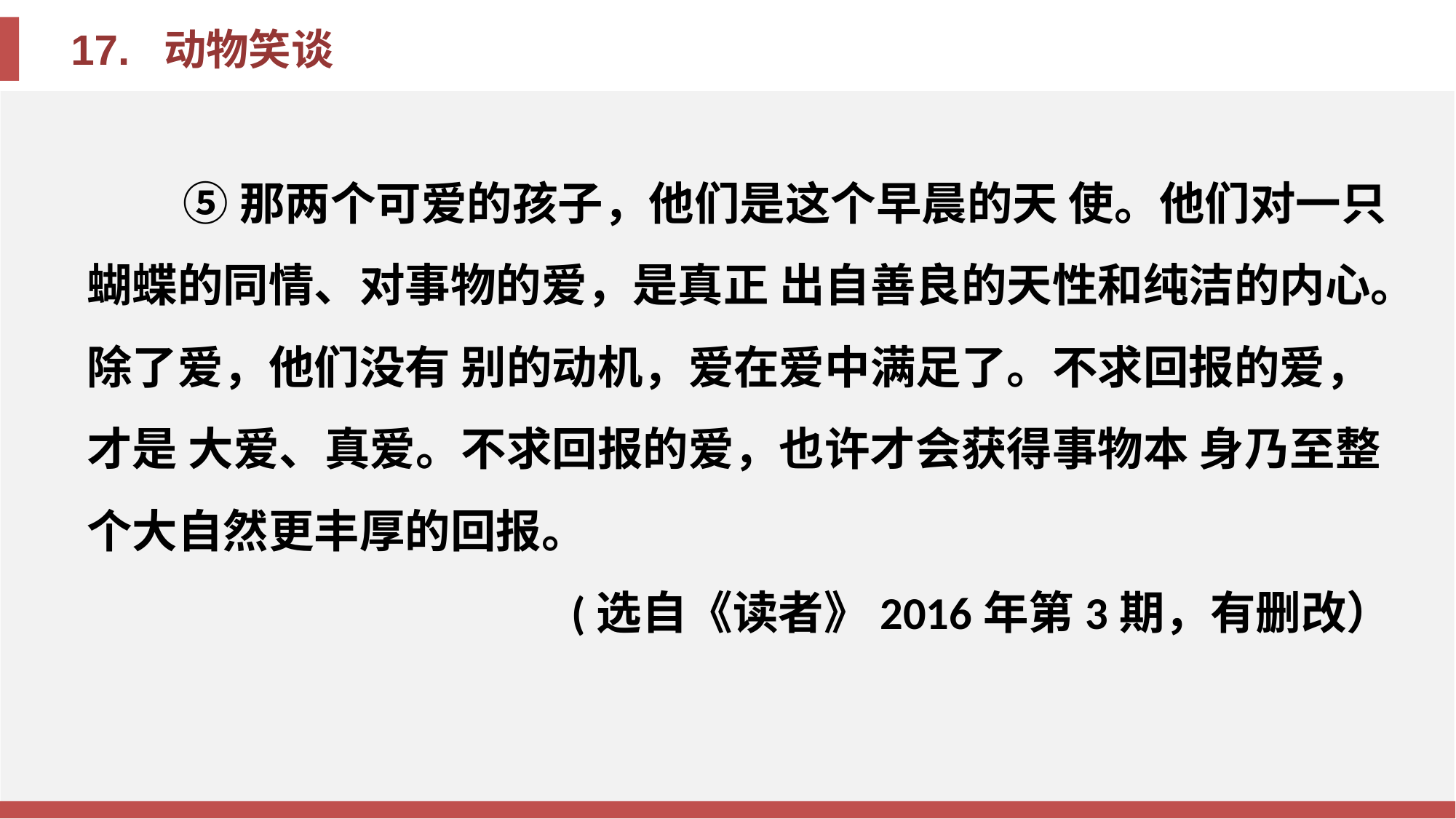

⑤那两个可爱的孩子，他们是这个早晨的天 使。他们对一只蝴蝶的同情、对事物的爱，是真正 出自善良的天性和纯洁的内心。除了爱，他们没有 别的动机，爱在爱中满足了。不求回报的爱，才是 大爱、真爱。不求回报的爱，也许才会获得事物本 身乃至整个大自然更丰厚的回报。
(选自《读者》2016年第3期，有删改）